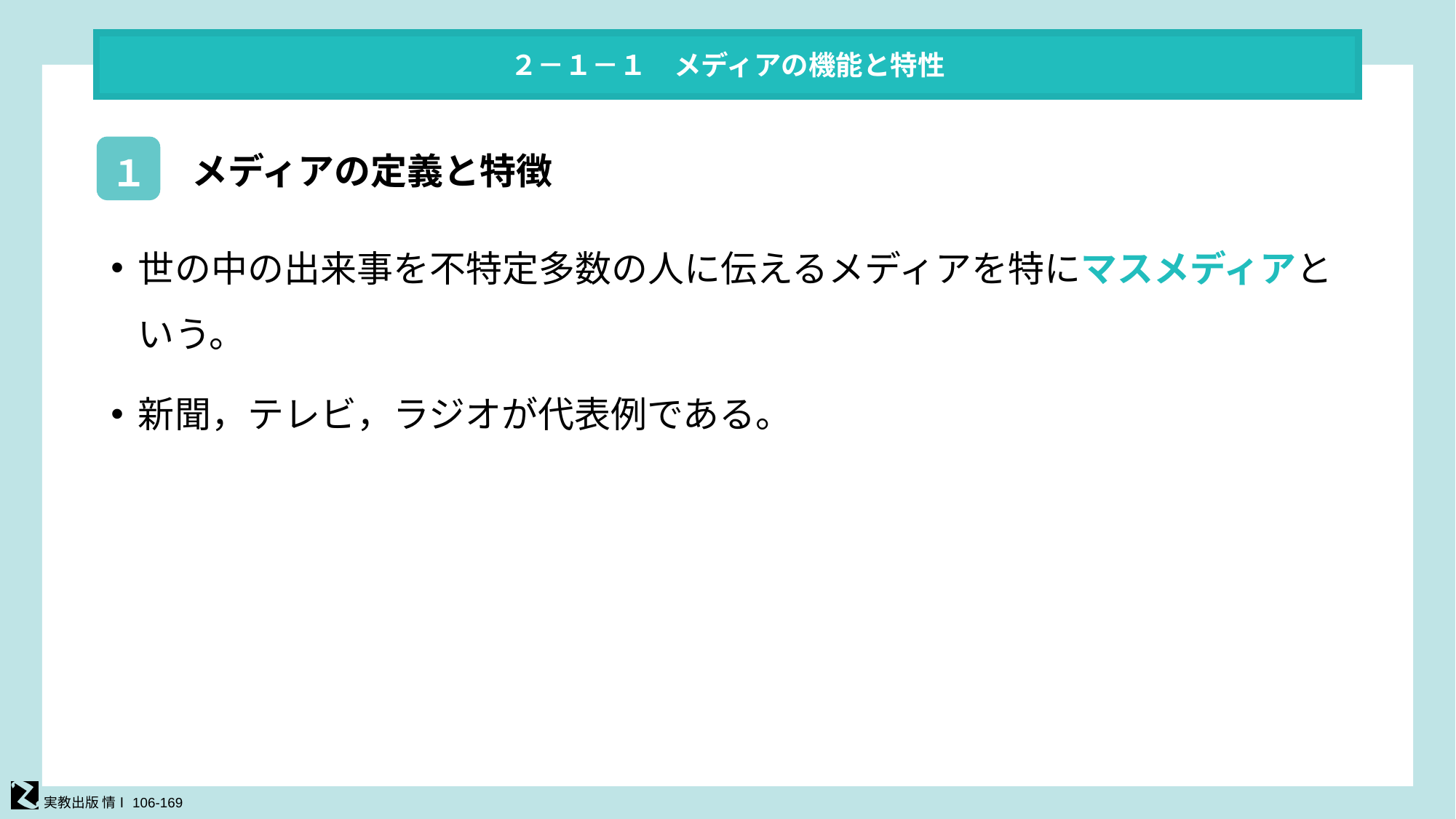

メディアの定義と特徴
１
世の中の出来事を不特定多数の人に伝えるメディアを特にマスメディアという。
新聞，テレビ，ラジオが代表例である。